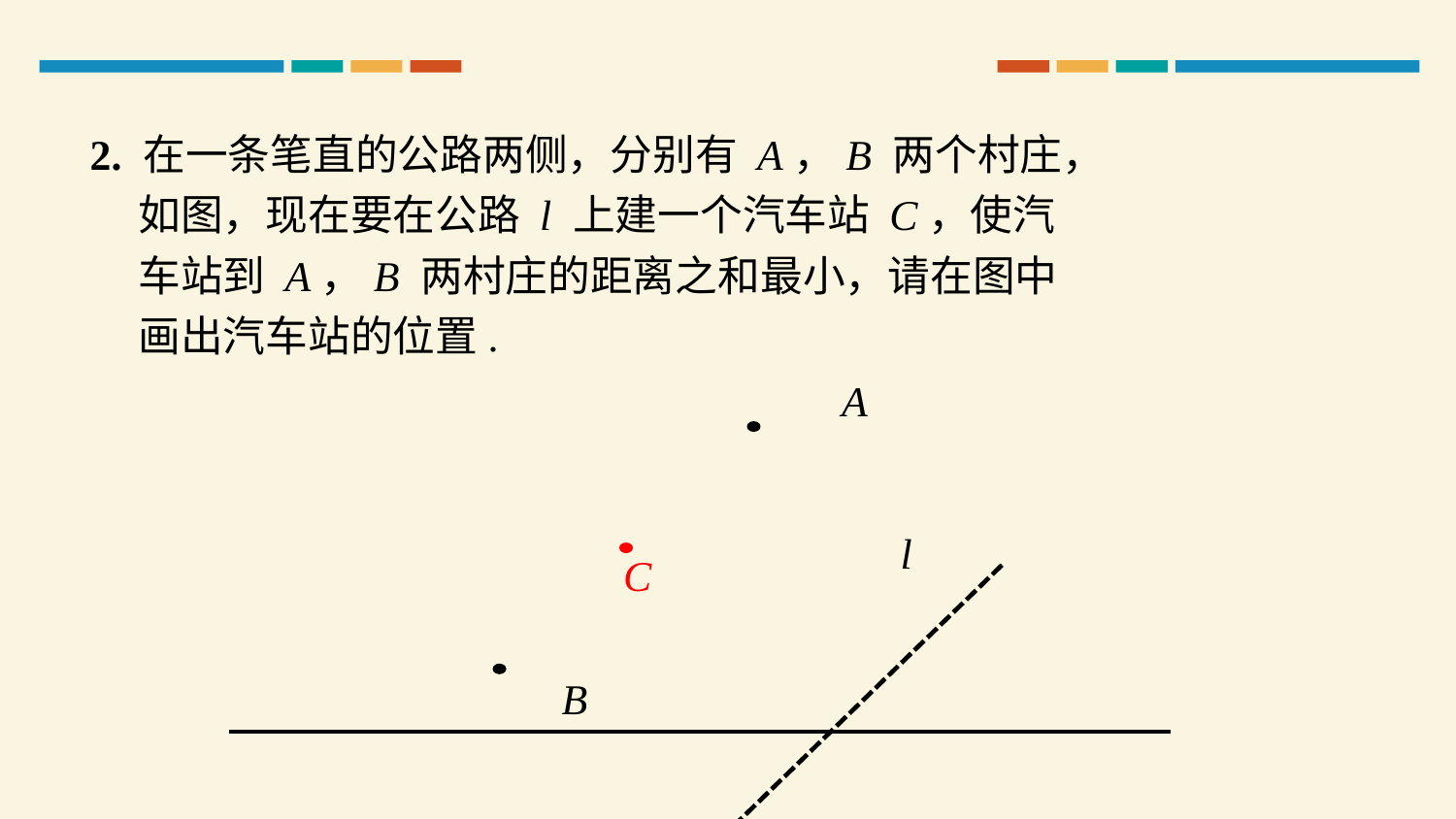

2. 在一条笔直的公路两侧，分别有 A，B 两个村庄，
    如图，现在要在公路 l 上建一个汽车站 C，使汽
    车站到 A，B 两村庄的距离之和最小，请在图中
    画出汽车站的位置.

A

l
C

B